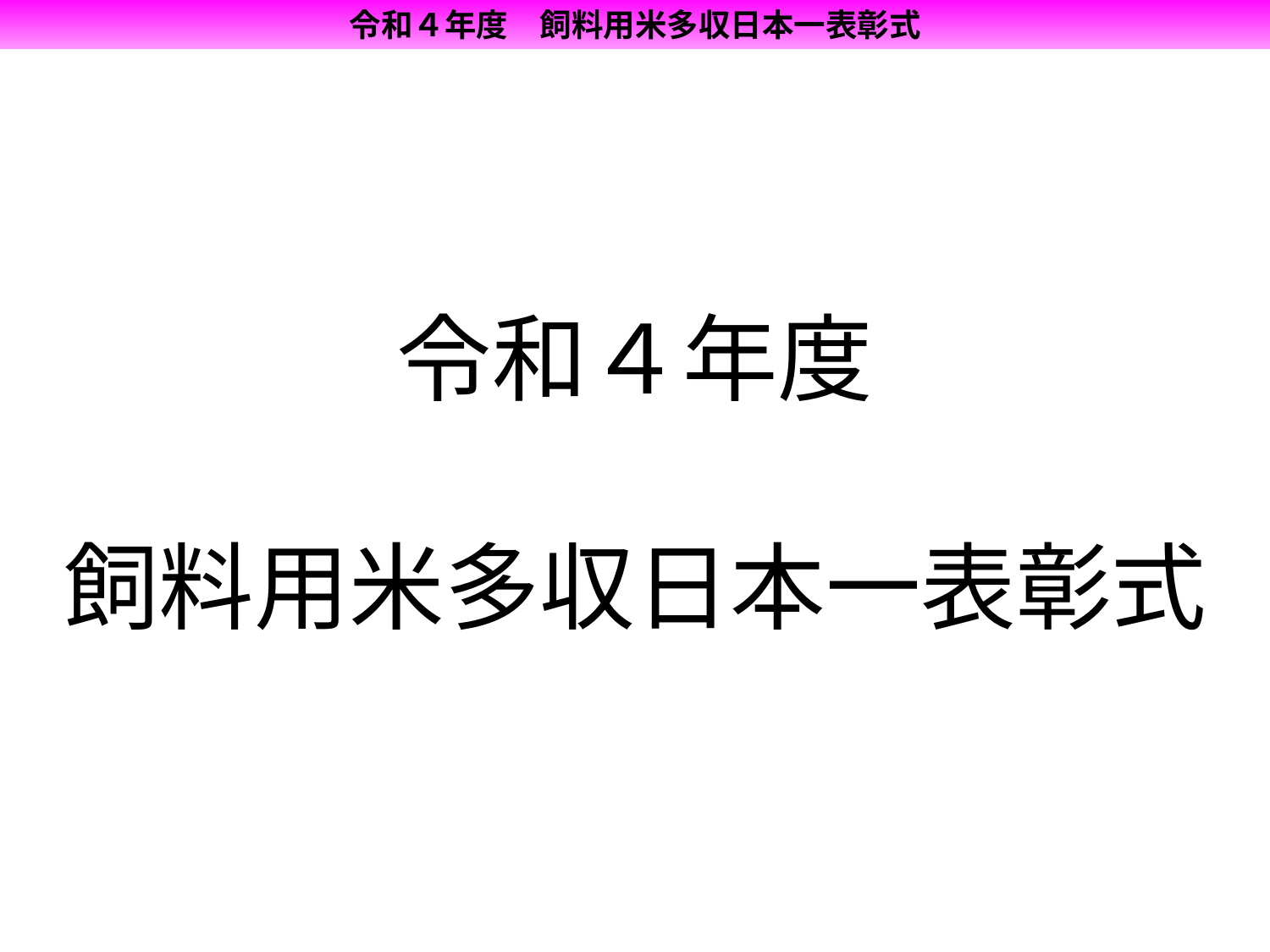

令和４年度　飼料用米多収日本一表彰式
令和４年度

飼料用米多収日本一表彰式